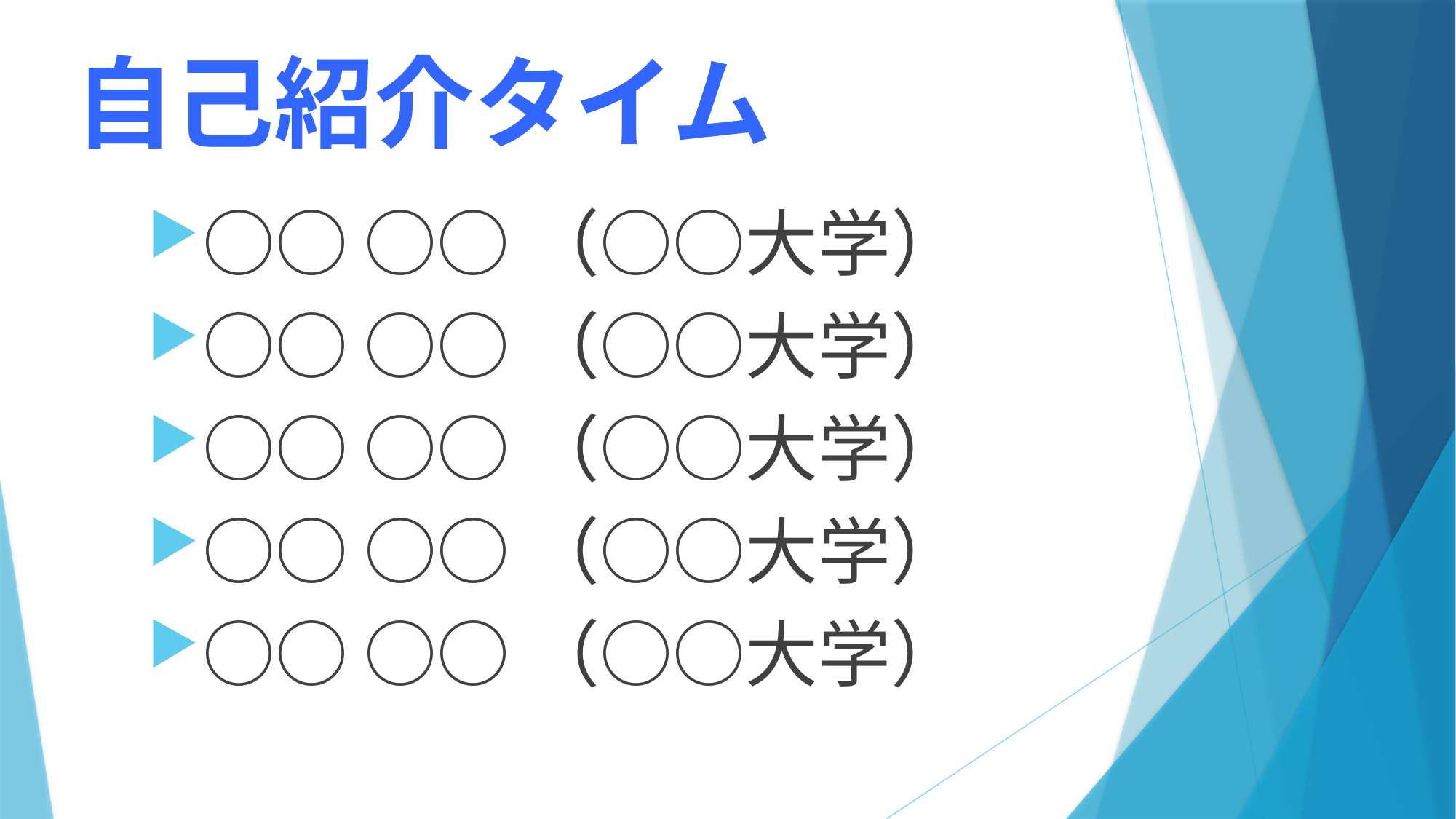

# 自己紹介タイム
○○ ○○（○○大学）
○○ ○○（○○大学）
○○ ○○（○○大学）
○○ ○○（○○大学）
○○ ○○（○○大学）